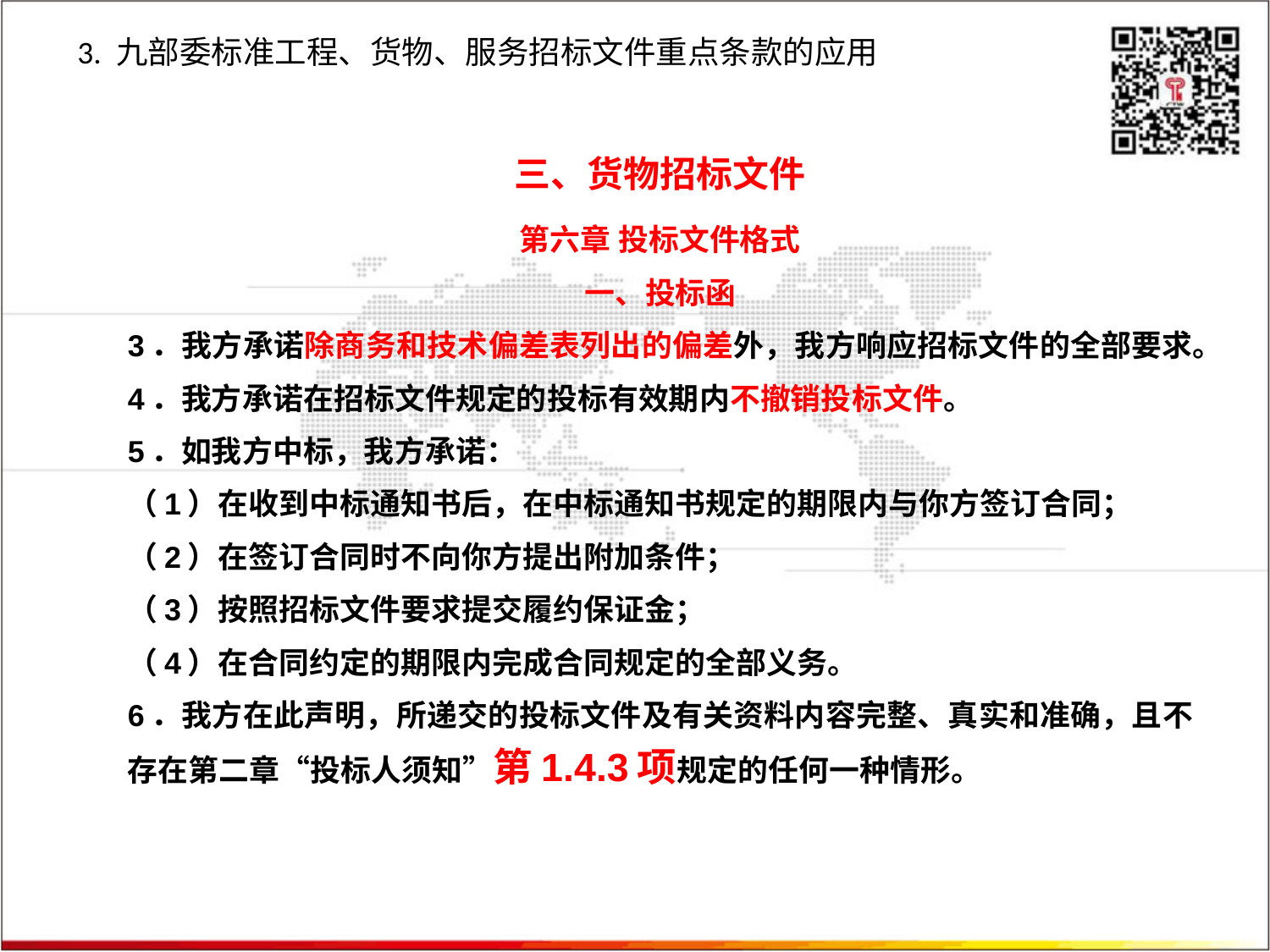

3. 九部委标准工程、货物、服务招标文件重点条款的应用
三、货物招标文件
第六章 投标文件格式
一、投标函
3．我方承诺除商务和技术偏差表列出的偏差外，我方响应招标文件的全部要求。
4．我方承诺在招标文件规定的投标有效期内不撤销投标文件。
5．如我方中标，我方承诺：
（1）在收到中标通知书后，在中标通知书规定的期限内与你方签订合同；
（2）在签订合同时不向你方提出附加条件；
（3）按照招标文件要求提交履约保证金；
（4）在合同约定的期限内完成合同规定的全部义务。
6．我方在此声明，所递交的投标文件及有关资料内容完整、真实和准确，且不存在第二章“投标人须知”第1.4.3项规定的任何一种情形。